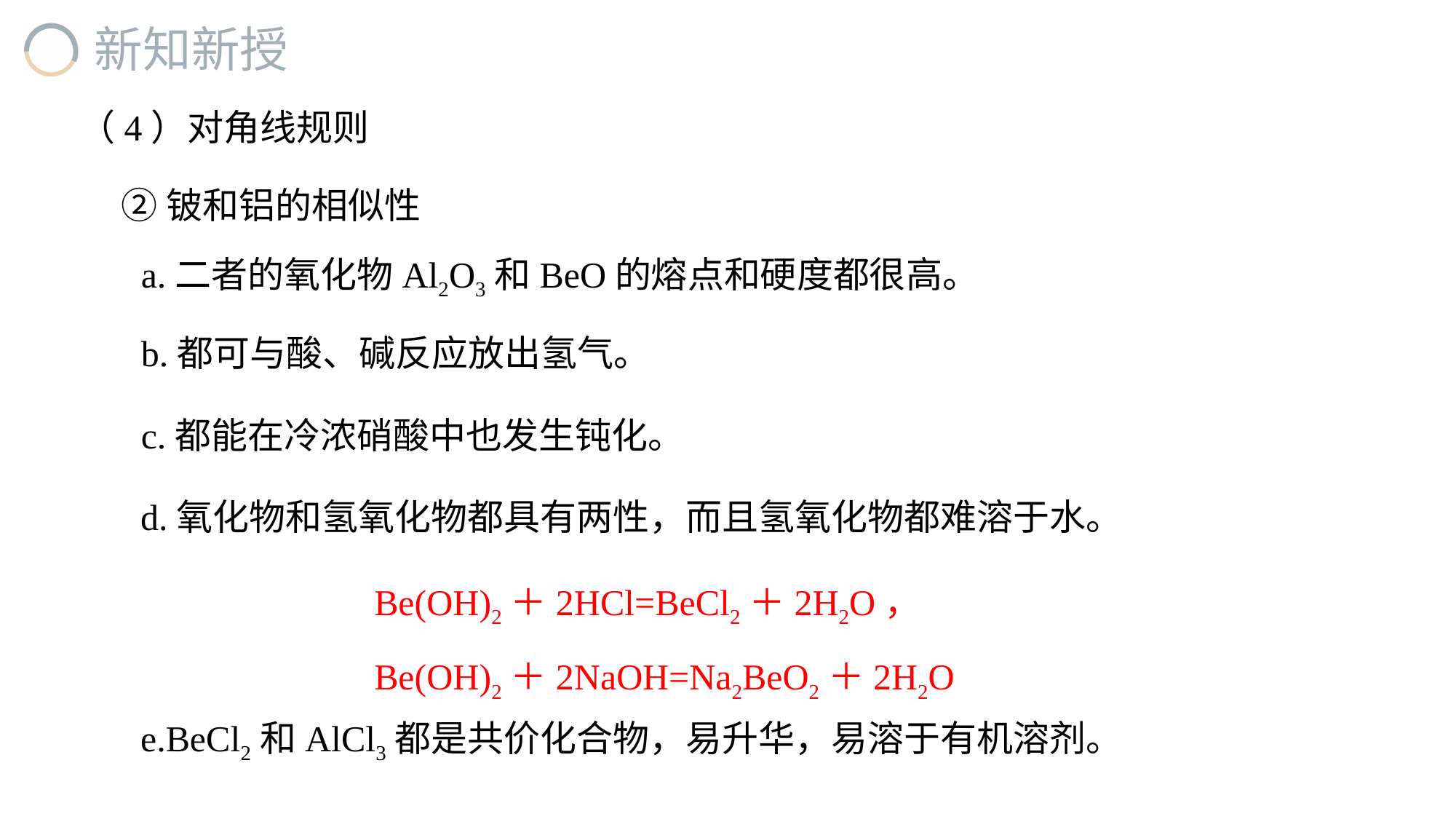

（4）对角线规则
②铍和铝的相似性
a.二者的氧化物Al2O3和BeO的熔点和硬度都很高。
b.都可与酸、碱反应放出氢气。
c.都能在冷浓硝酸中也发生钝化。
d.氧化物和氢氧化物都具有两性，而且氢氧化物都难溶于水。
Be(OH)2＋2HCl=BeCl2＋2H2O，
Be(OH)2＋2NaOH=Na2BeO2＋2H2O
e.BeCl2和AlCl3都是共价化合物，易升华，易溶于有机溶剂。